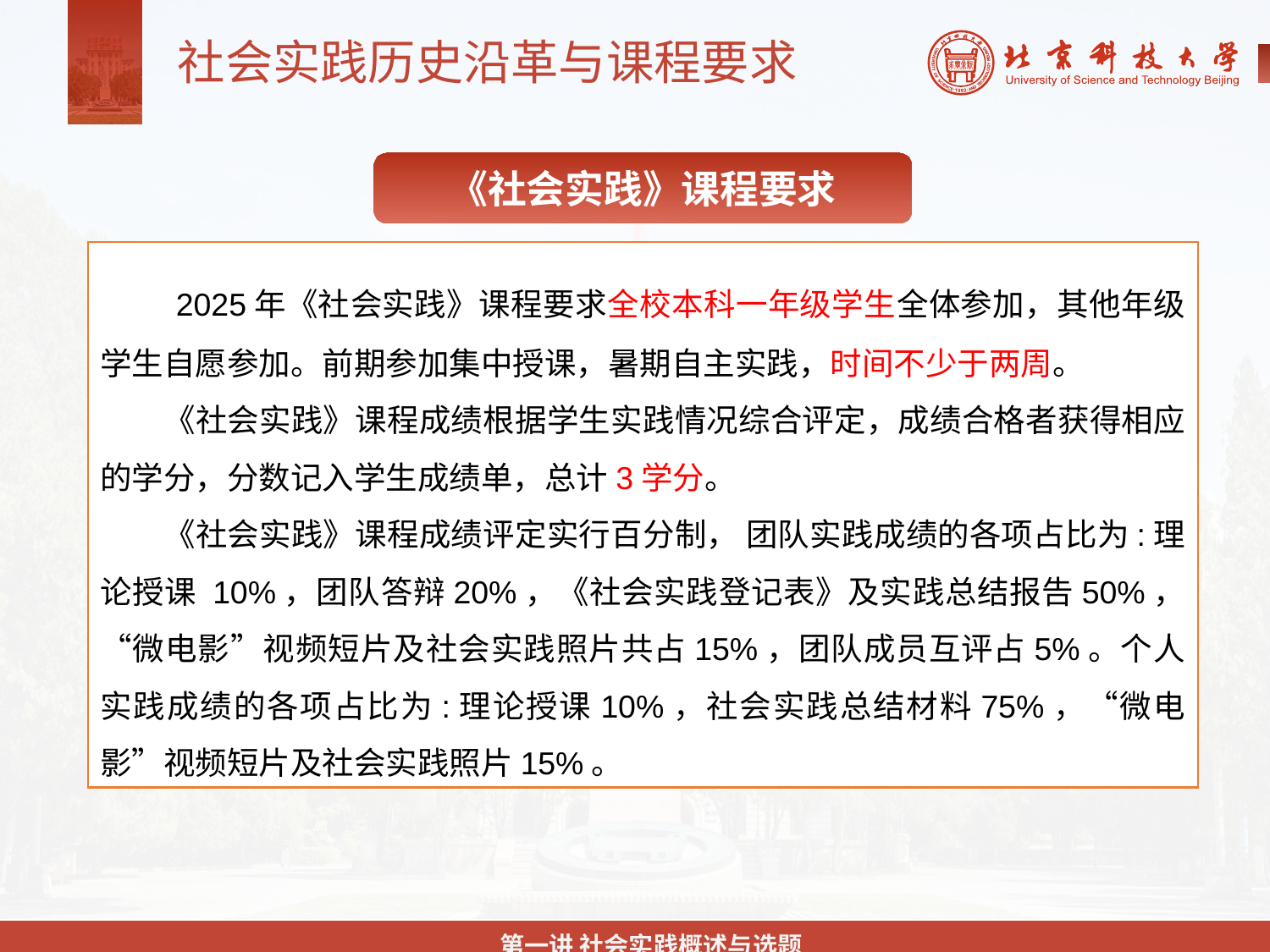

社会实践历史沿革与课程要求
《社会实践》课程要求
 2025年《社会实践》课程要求全校本科一年级学生全体参加，其他年级学生自愿参加。前期参加集中授课，暑期自主实践，时间不少于两周。
《社会实践》课程成绩根据学生实践情况综合评定，成绩合格者获得相应的学分，分数记入学生成绩单，总计3学分。
《社会实践》课程成绩评定实行百分制， 团队实践成绩的各项占比为:理论授课 10%，团队答辩20%，《社会实践登记表》及实践总结报告50%，“微电影”视频短片及社会实践照片共占15%，团队成员互评占5%。个人实践成绩的各项占比为:理论授课10%，社会实践总结材料75%，“微电影”视频短片及社会实践照片15%。